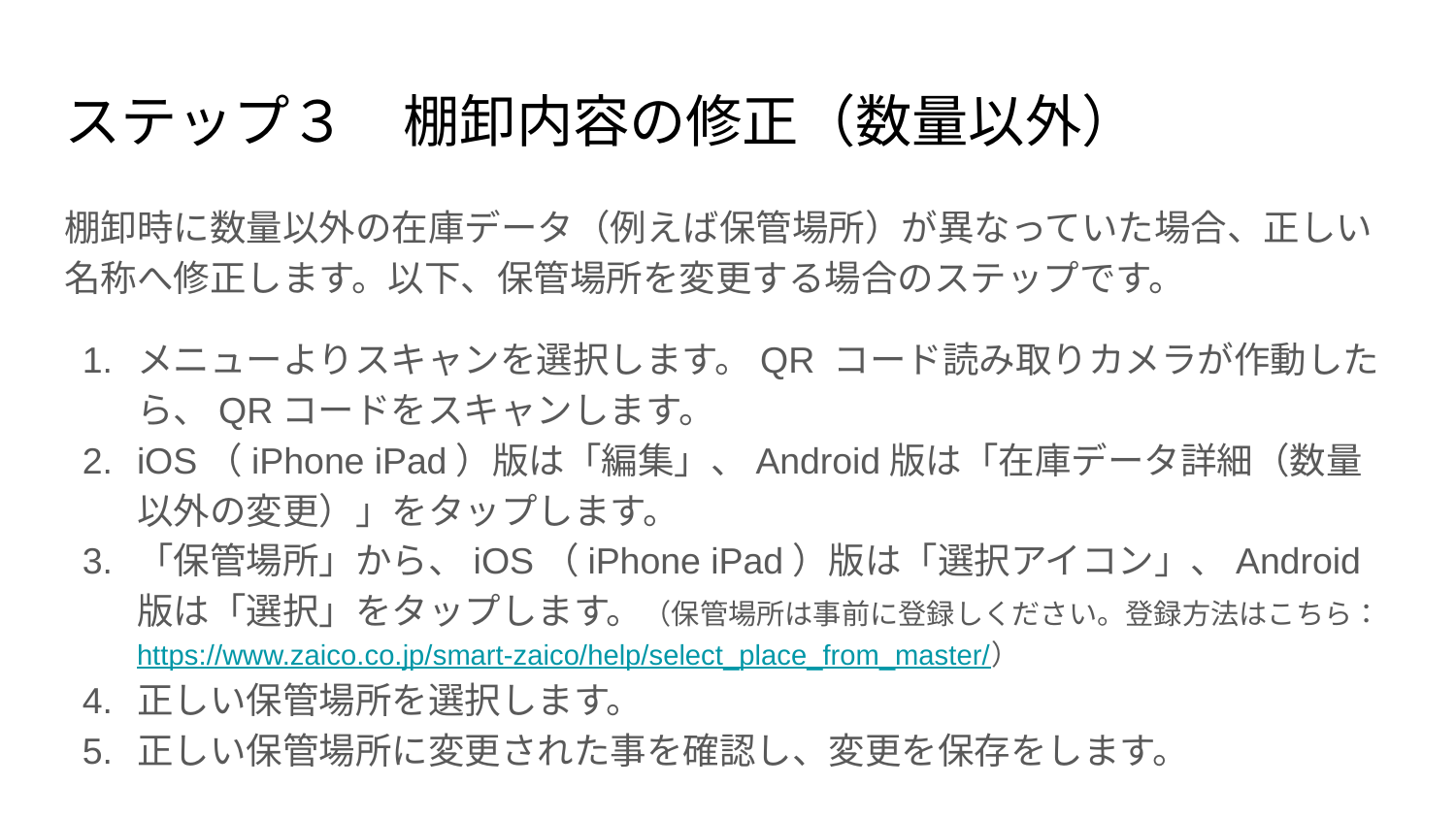

# ステップ３　棚卸内容の修正（数量以外）
棚卸時に数量以外の在庫データ（例えば保管場所）が異なっていた場合、正しい名称へ修正します。以下、保管場所を変更する場合のステップです。
メニューよりスキャンを選択します。QR コード読み取りカメラが作動したら、QRコードをスキャンします。
iOS（iPhone iPad）版は「編集」、Android版は「在庫データ詳細（数量以外の変更）」をタップします。
「保管場所」から、iOS（iPhone iPad）版は「選択アイコン」、Android版は「選択」をタップします。（保管場所は事前に登録しください。登録方法はこちら：https://www.zaico.co.jp/smart-zaico/help/select_place_from_master/）
正しい保管場所を選択します。
正しい保管場所に変更された事を確認し、変更を保存をします。